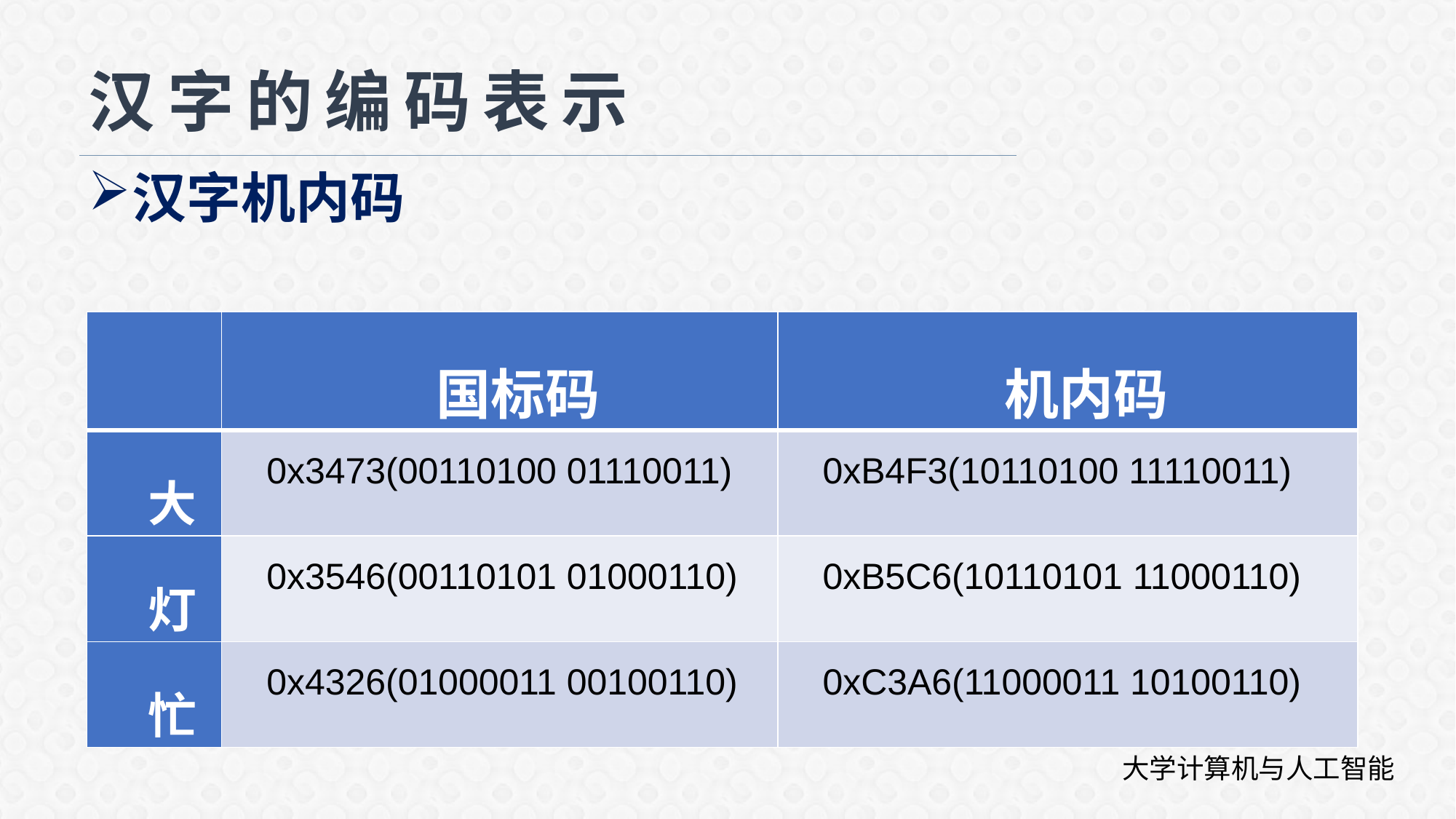

# 汉字的编码表示
汉字机内码
|  | 国标码 | 机内码 |
| --- | --- | --- |
| 大 | 0x3473(00110100 01110011) | 0xB4F3(10110100 11110011) |
| 灯 | 0x3546(00110101 01000110) | 0xB5C6(10110101 11000110) |
| 忙 | 0x4326(01000011 00100110) | 0xC3A6(11000011 10100110) |
大学计算机与人工智能